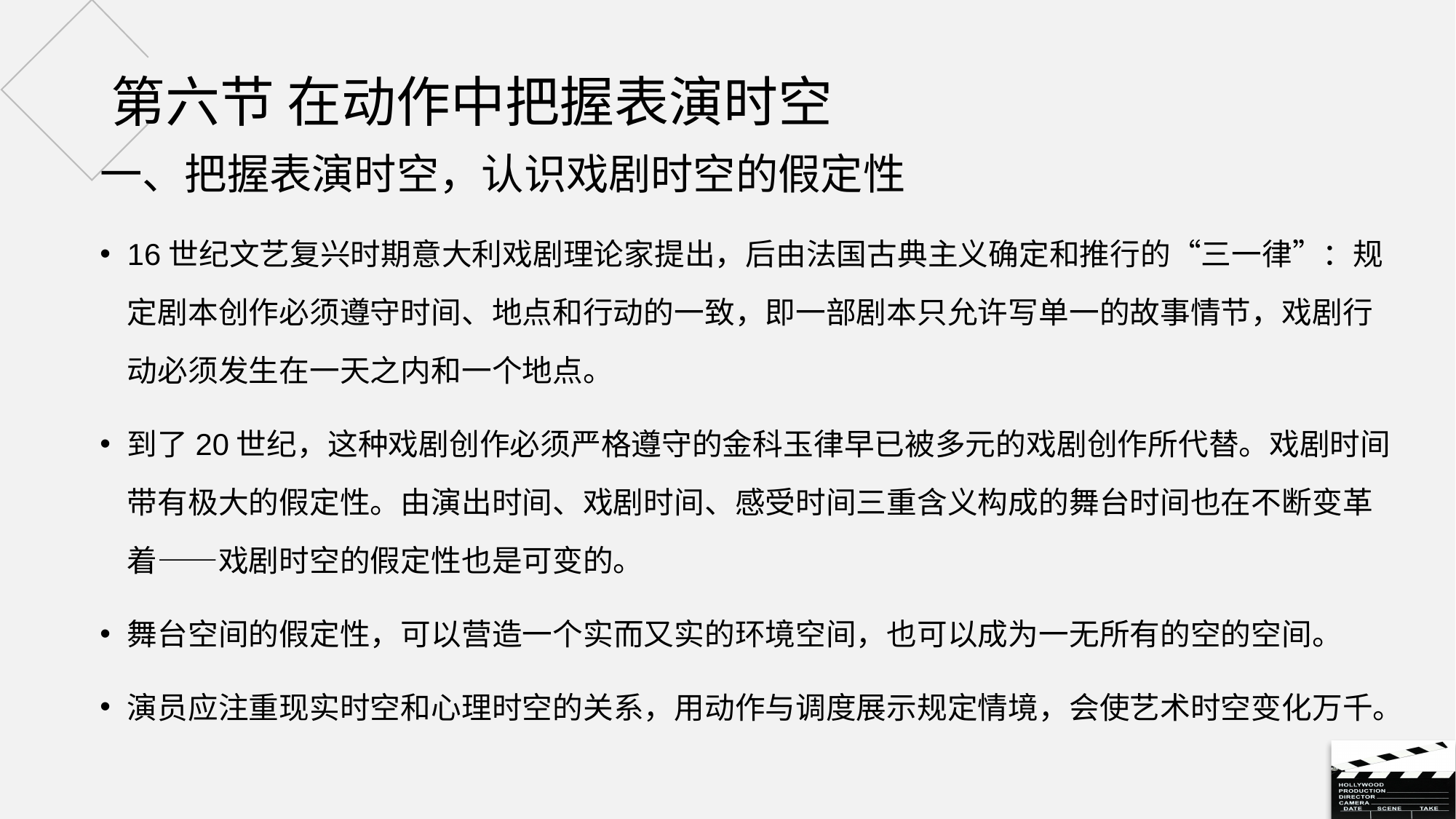

# 第六节 在动作中把握表演时空
一、把握表演时空，认识戏剧时空的假定性
16世纪文艺复兴时期意大利戏剧理论家提出，后由法国古典主义确定和推行的“三一律”：规定剧本创作必须遵守时间、地点和行动的一致，即一部剧本只允许写单一的故事情节，戏剧行动必须发生在一天之内和一个地点。
到了20世纪，这种戏剧创作必须严格遵守的金科玉律早已被多元的戏剧创作所代替。戏剧时间带有极大的假定性。由演出时间、戏剧时间、感受时间三重含义构成的舞台时间也在不断变革着——戏剧时空的假定性也是可变的。
舞台空间的假定性，可以营造一个实而又实的环境空间，也可以成为一无所有的空的空间。
演员应注重现实时空和心理时空的关系，用动作与调度展示规定情境，会使艺术时空变化万千。